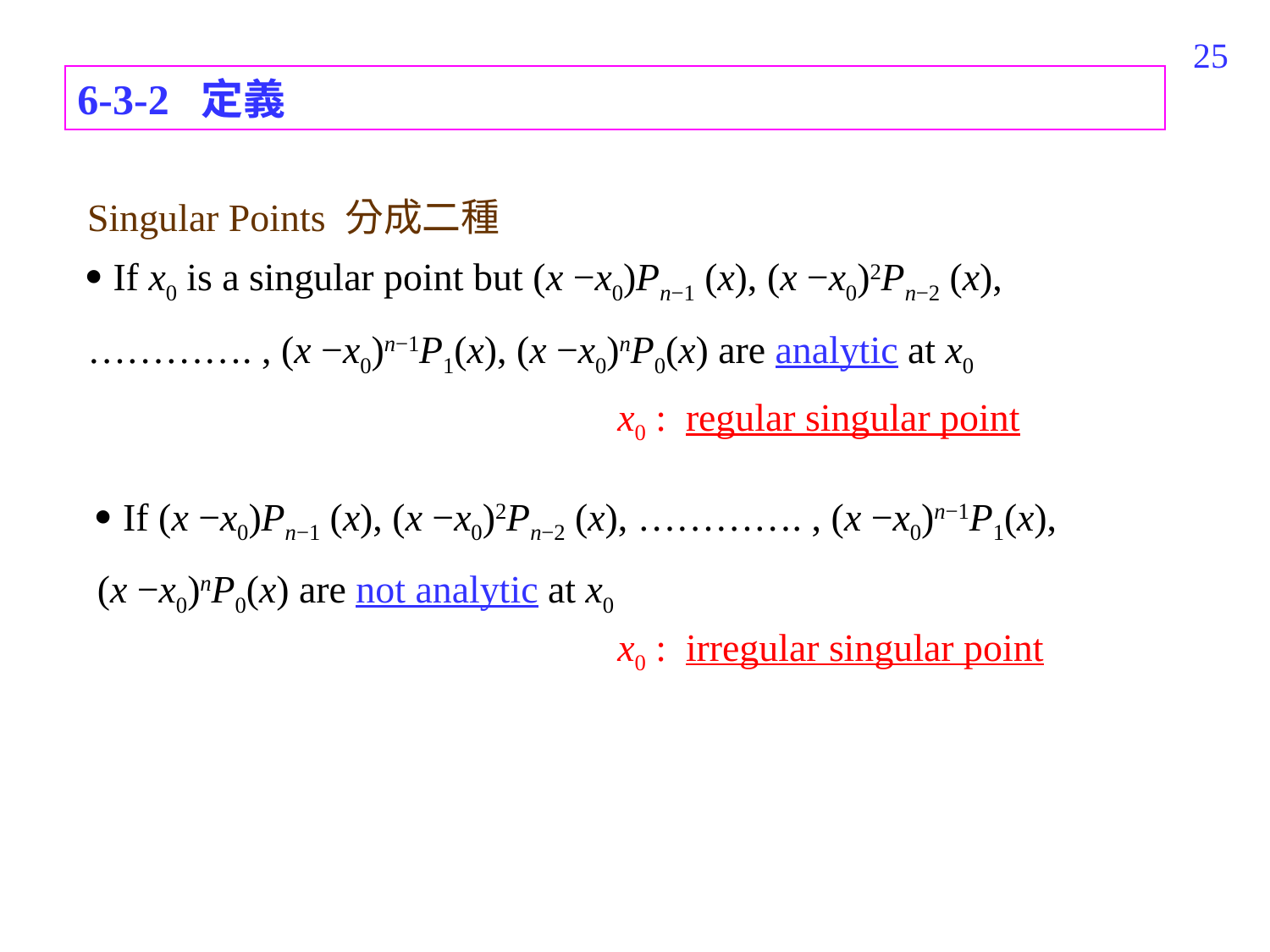

25
6-3-2  定義
Singular Points 分成二種
• If x0 is a singular point but (x −x0)Pn−1 (x), (x −x0)2Pn−2 (x),
…………. , (x −x0)n−1P1(x), (x −x0)nP0(x) are analytic at x0
x0 :  regular singular point
• If (x −x0)Pn−1 (x), (x −x0)2Pn−2 (x), …………. , (x −x0)n−1P1(x),
(x −x0)nP0(x) are not analytic at x0
x0 :  irregular singular point